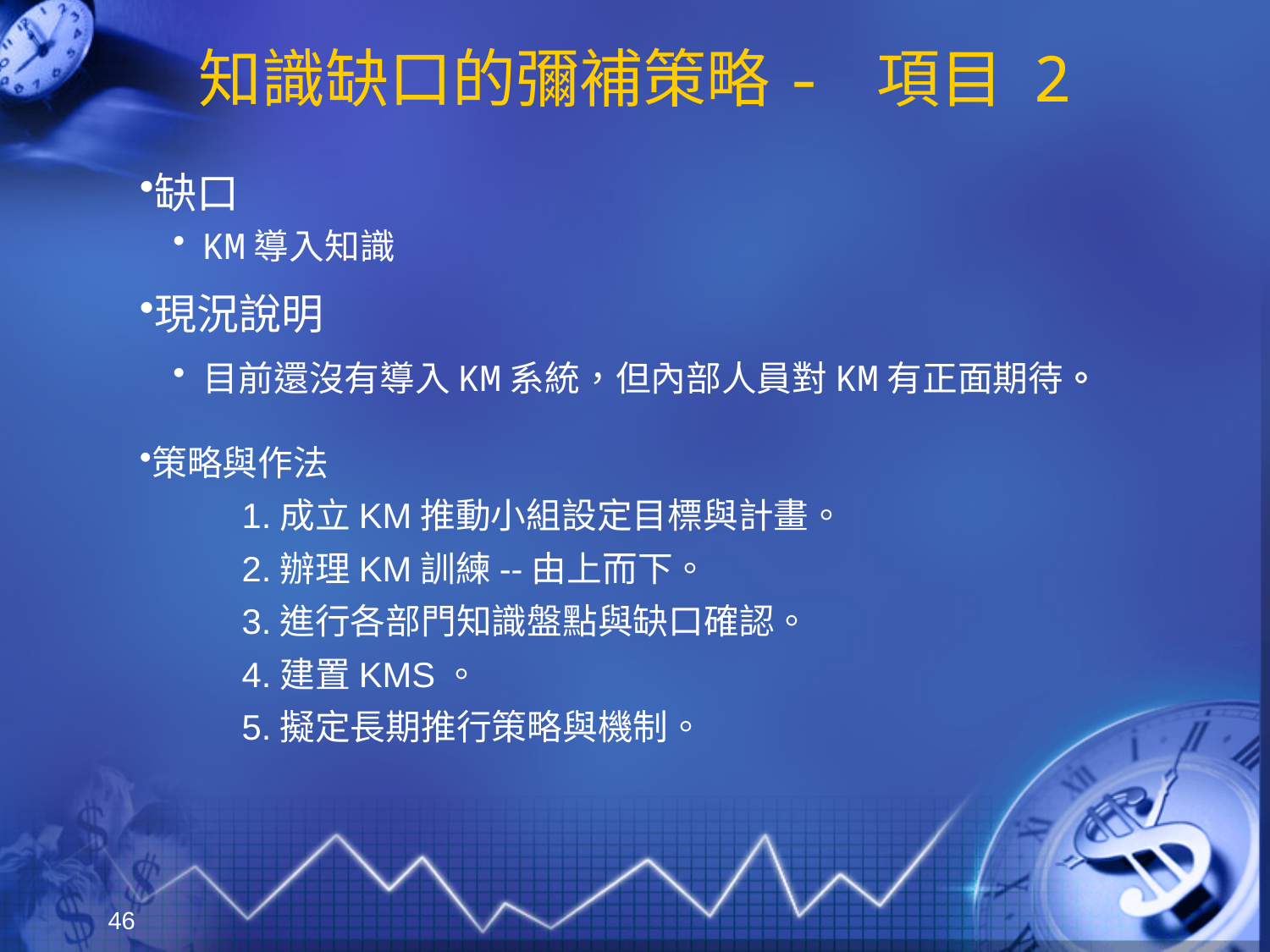

# 知識缺口的彌補策略- 項目 2
缺口
KM導入知識
現況說明
目前還沒有導入KM系統，但內部人員對KM有正面期待。

策略與作法
    1.成立KM推動小組設定目標與計畫。
    2.辦理KM訓練--由上而下。
    3.進行各部門知識盤點與缺口確認。
    4.建置KMS。
    5.擬定長期推行策略與機制。
46